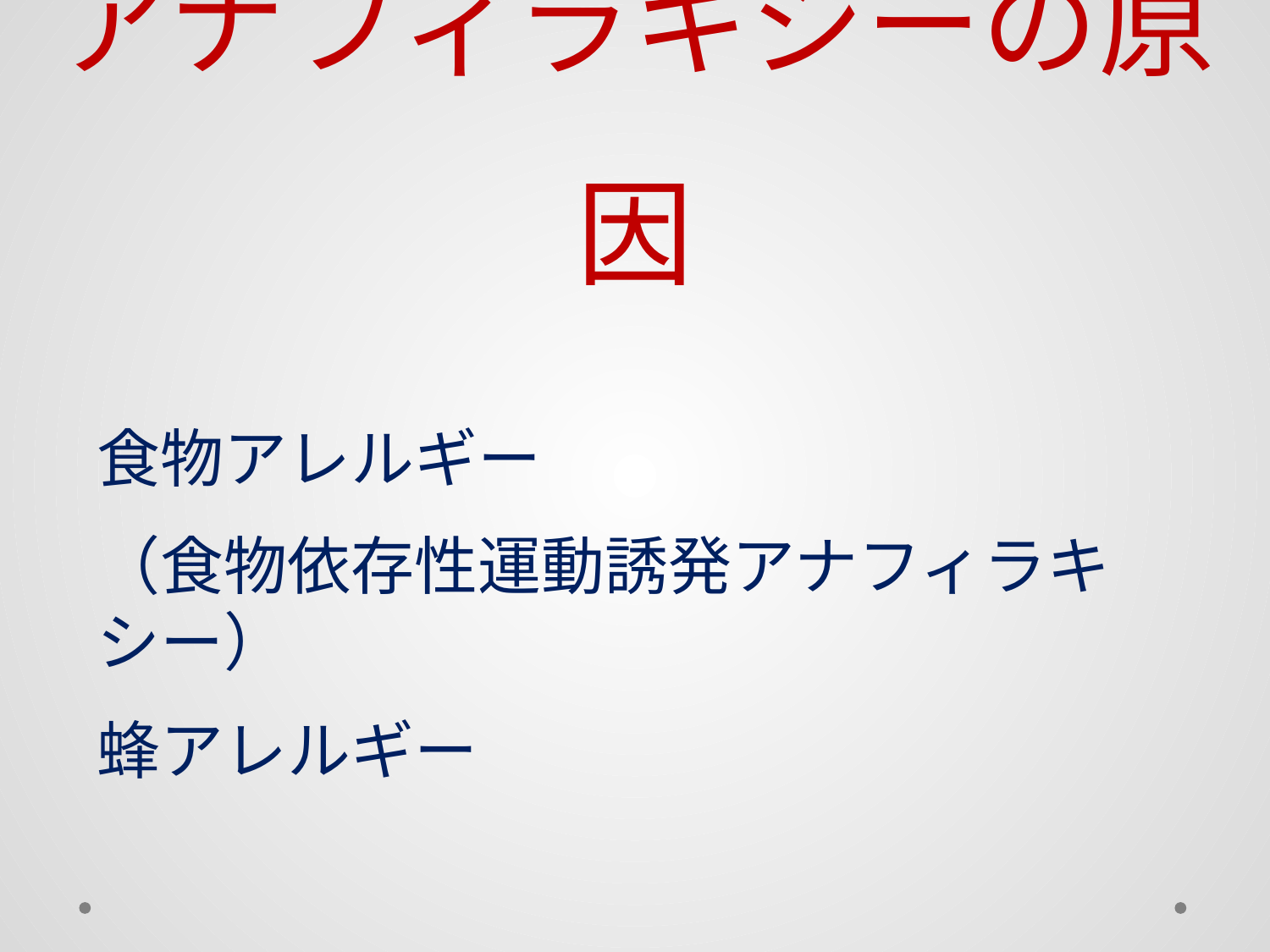

アナフィラキシーの原因
食物アレルギー
（食物依存性運動誘発アナフィラキシー）
蜂アレルギー